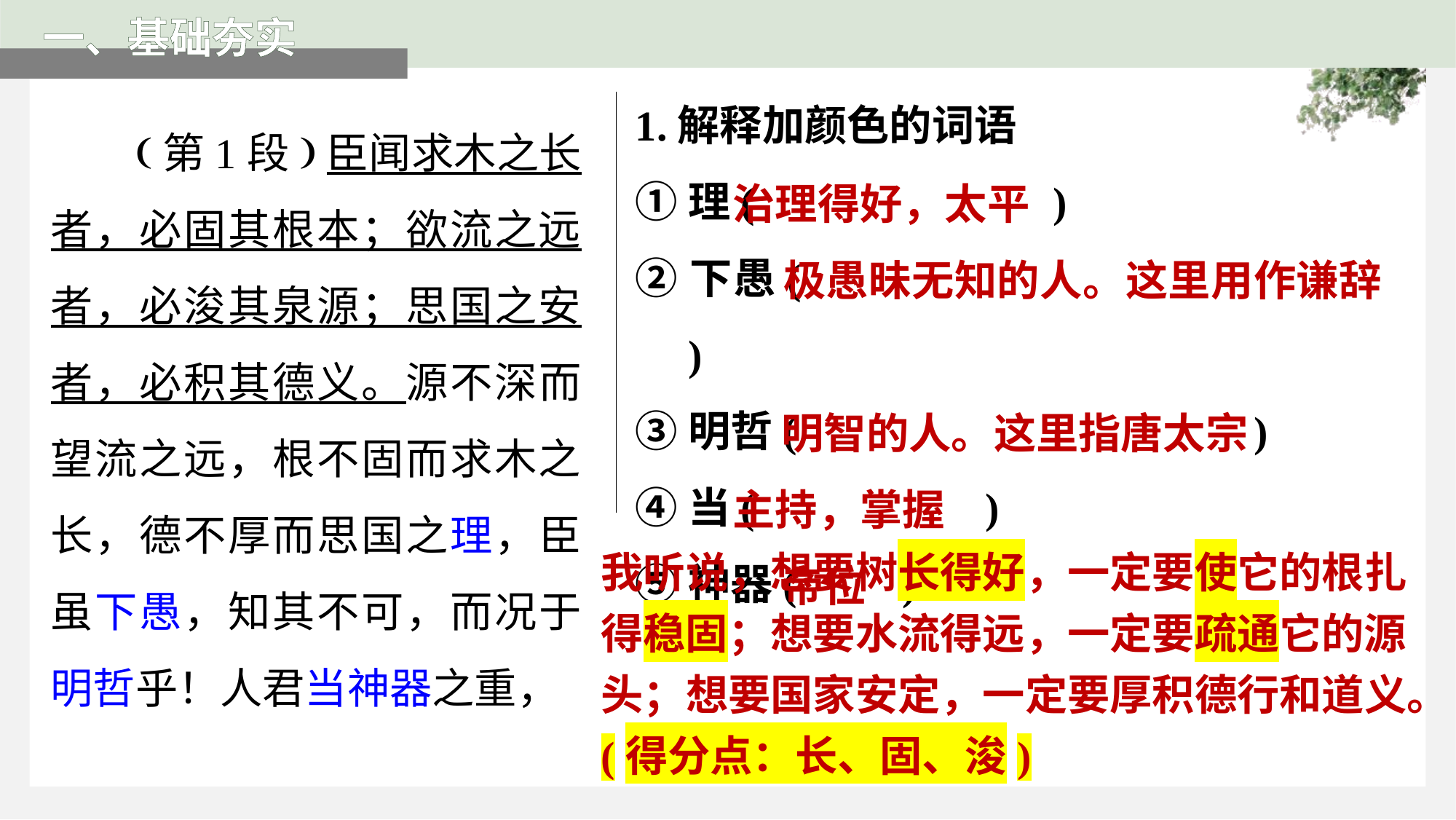

一、基础夯实

1.解释加颜色的词语
①理(　　                    )
②下愚(　                                                　)
③明哲(     　                               　)
④当(　　             )
⑤神器(　　)
(第1段)臣闻求木之长者，必固其根本；欲流之远者，必浚其泉源；思国之安者，必积其德义。源不深而望流之远，根不固而求木之长，德不厚而思国之理，臣虽下愚，知其不可，而况于明哲乎！人君当神器之重，
治理得好，太平
    极愚昧无知的人。这里用作谦辞
    明智的人。这里指唐太宗
主持，掌握
    帝位
我听说，想要树长得好，一定要使它的根扎得稳固；想要水流得远，一定要疏通它的源头；想要国家安定，一定要厚积德行和道义。(得分点：长、固、浚)